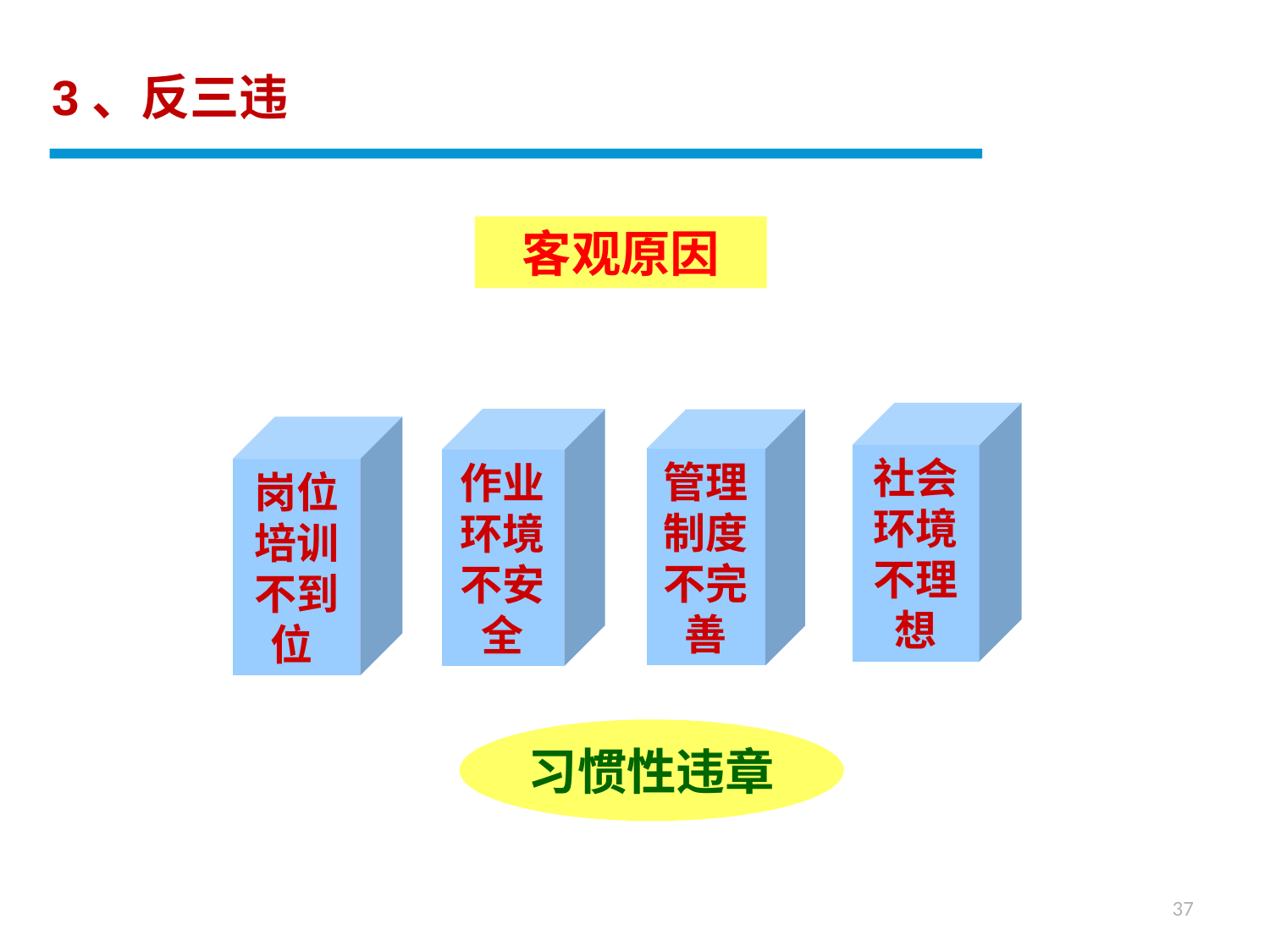

3、反三违
客观原因
社会
环境
不理
想
作业
环境
不安
全
管理
制度
不完
善
岗位
培训
不到
位
习惯性违章
37